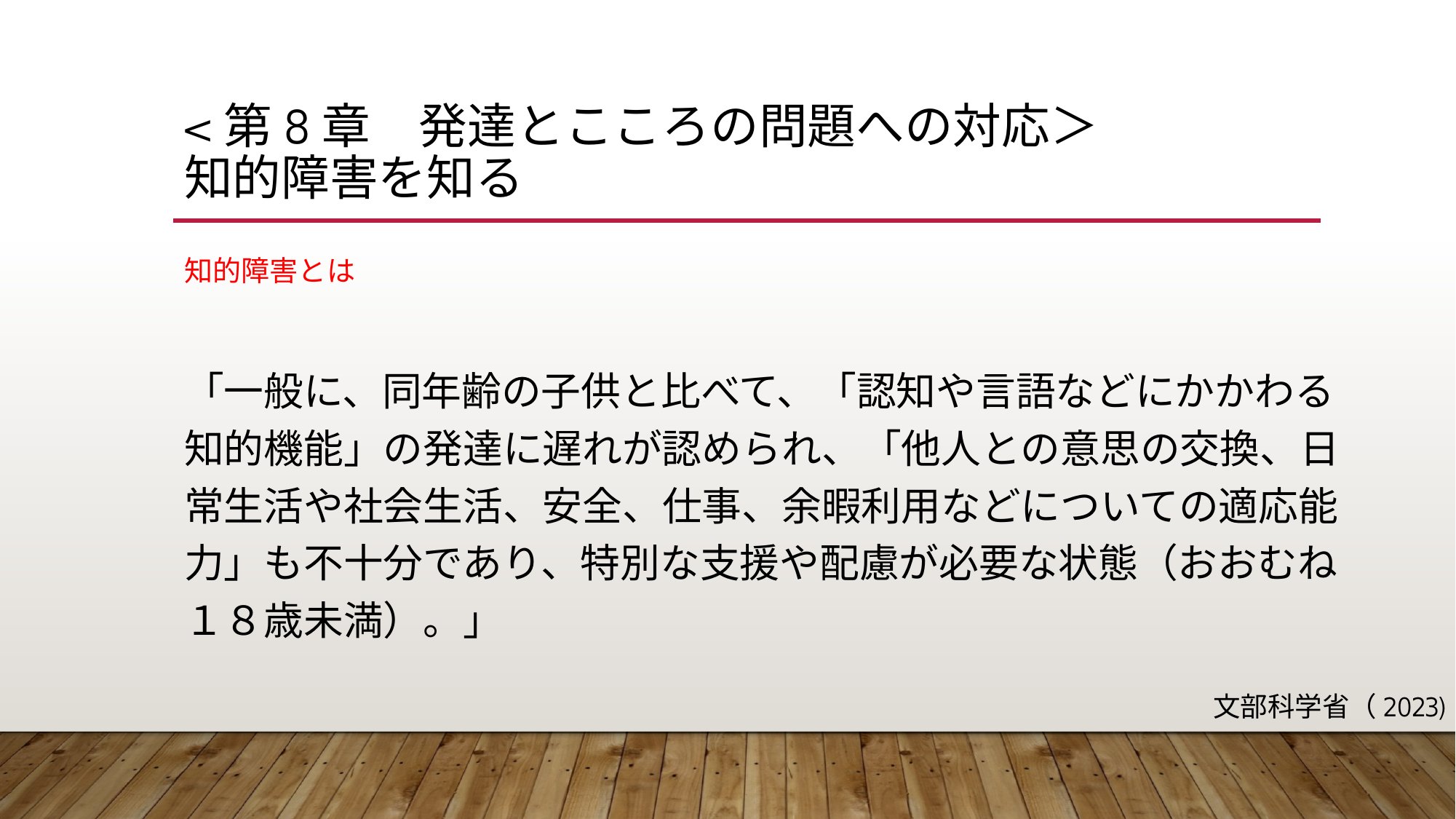

# <第8章　発達とこころの問題への対応＞ 知的障害を知る
知的障害とは

「一般に、同年齢の子供と比べて、「認知や言語などにかかわる知的機能」の発達に遅れが認められ、「他人との意思の交換、日常生活や社会生活、安全、仕事、余暇利用などについての適応能力」も不十分であり、特別な支援や配慮が必要な状態（おおむね１８歳未満）。」
文部科学省（2023)